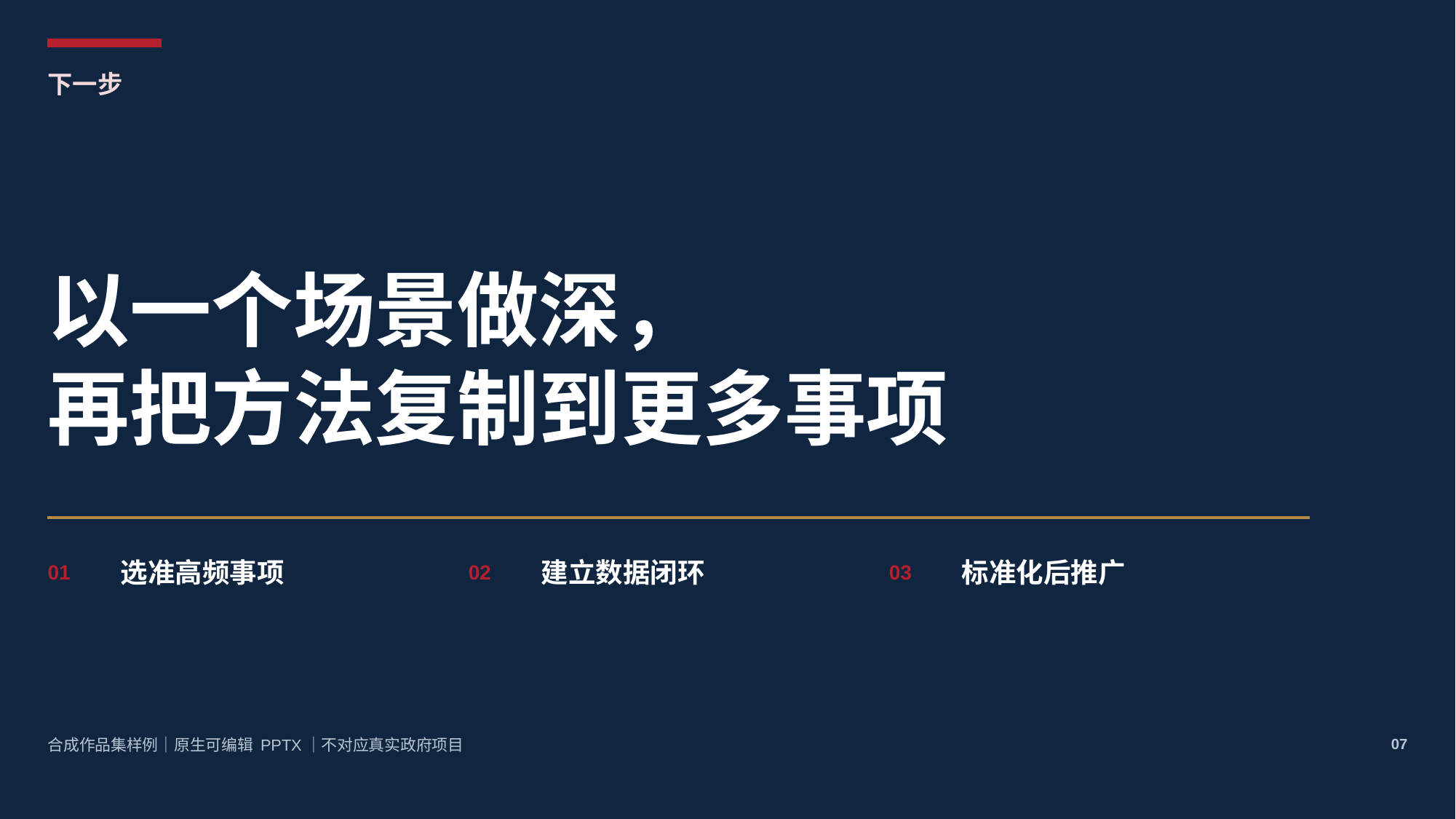

下一步
以一个场景做深，
再把方法复制到更多事项

选准高频事项
建立数据闭环
标准化后推广
01
02
03
合成作品集样例｜原生可编辑 PPTX｜不对应真实政府项目
07